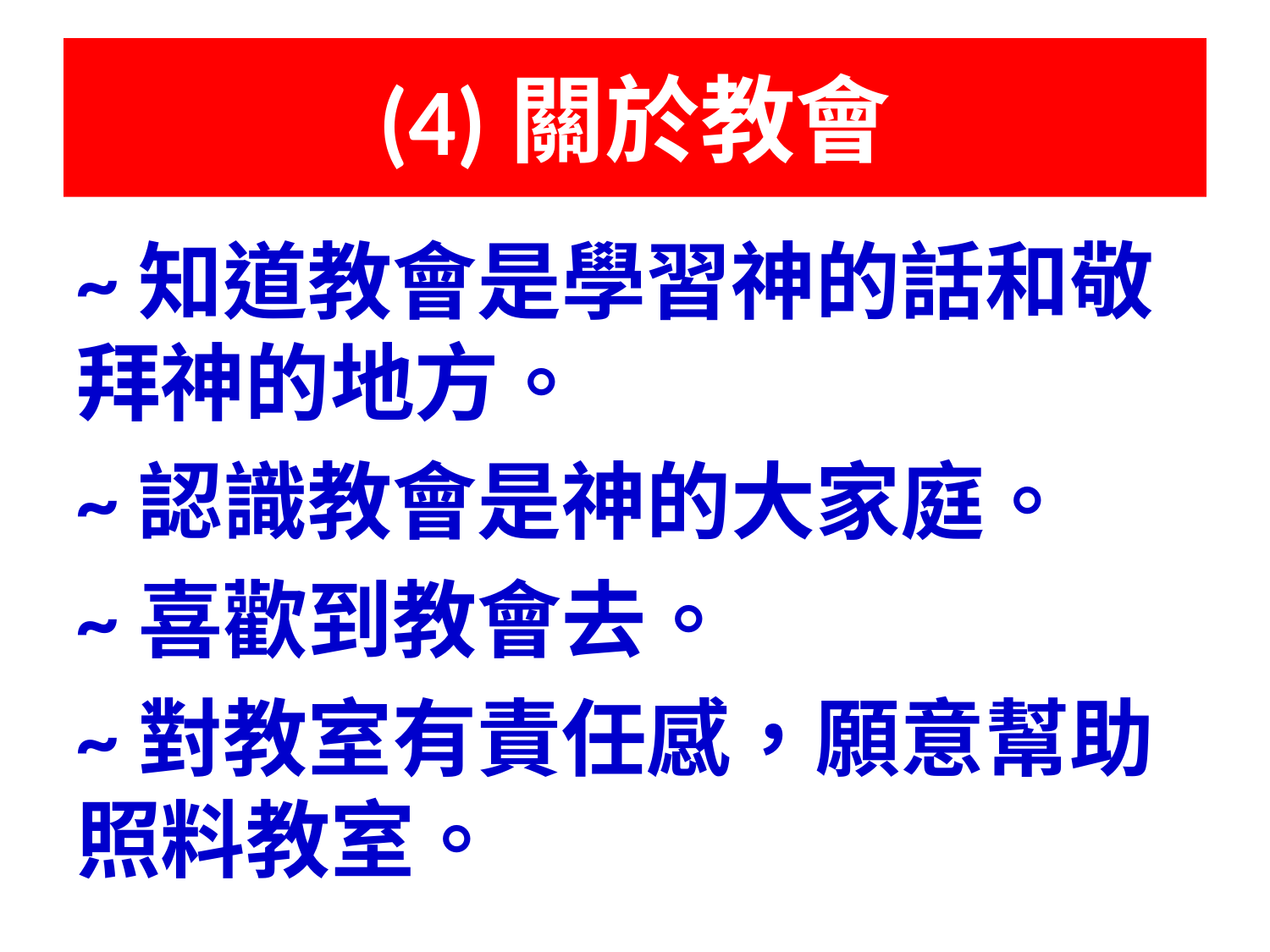

# (4)關於教會
~知道教會是學習神的話和敬拜神的地方。
~認識教會是神的大家庭。
~喜歡到教會去。
~對教室有責任感，願意幫助照料教室。